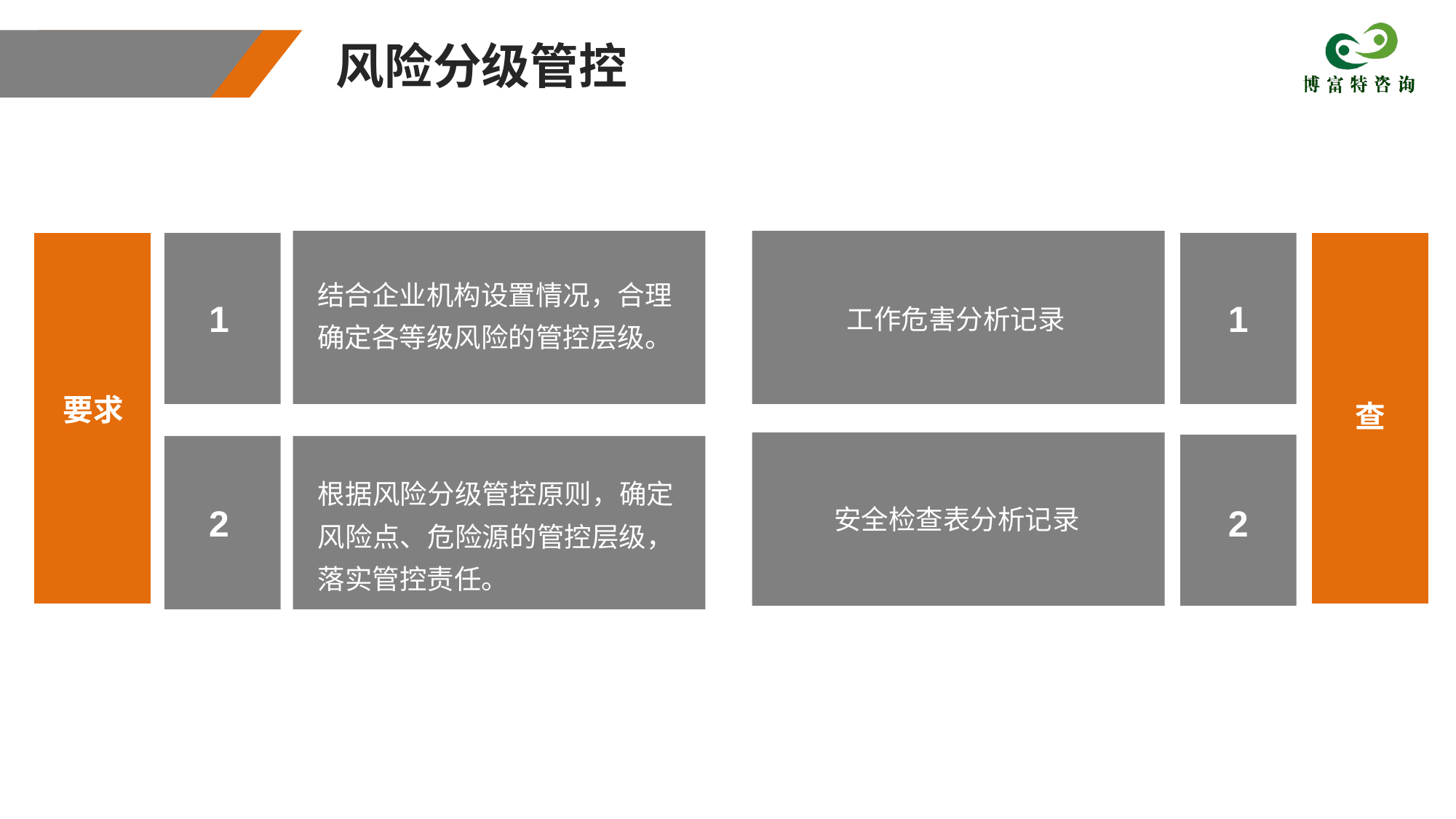

风险分级管控

结合企业机构设置情况，合理确定各等级风险的管控层级。
1
1
工作危害分析记录
要求
查

根据风险分级管控原则，确定风险点、危险源的管控层级，落实管控责任。
2
2
安全检查表分析记录